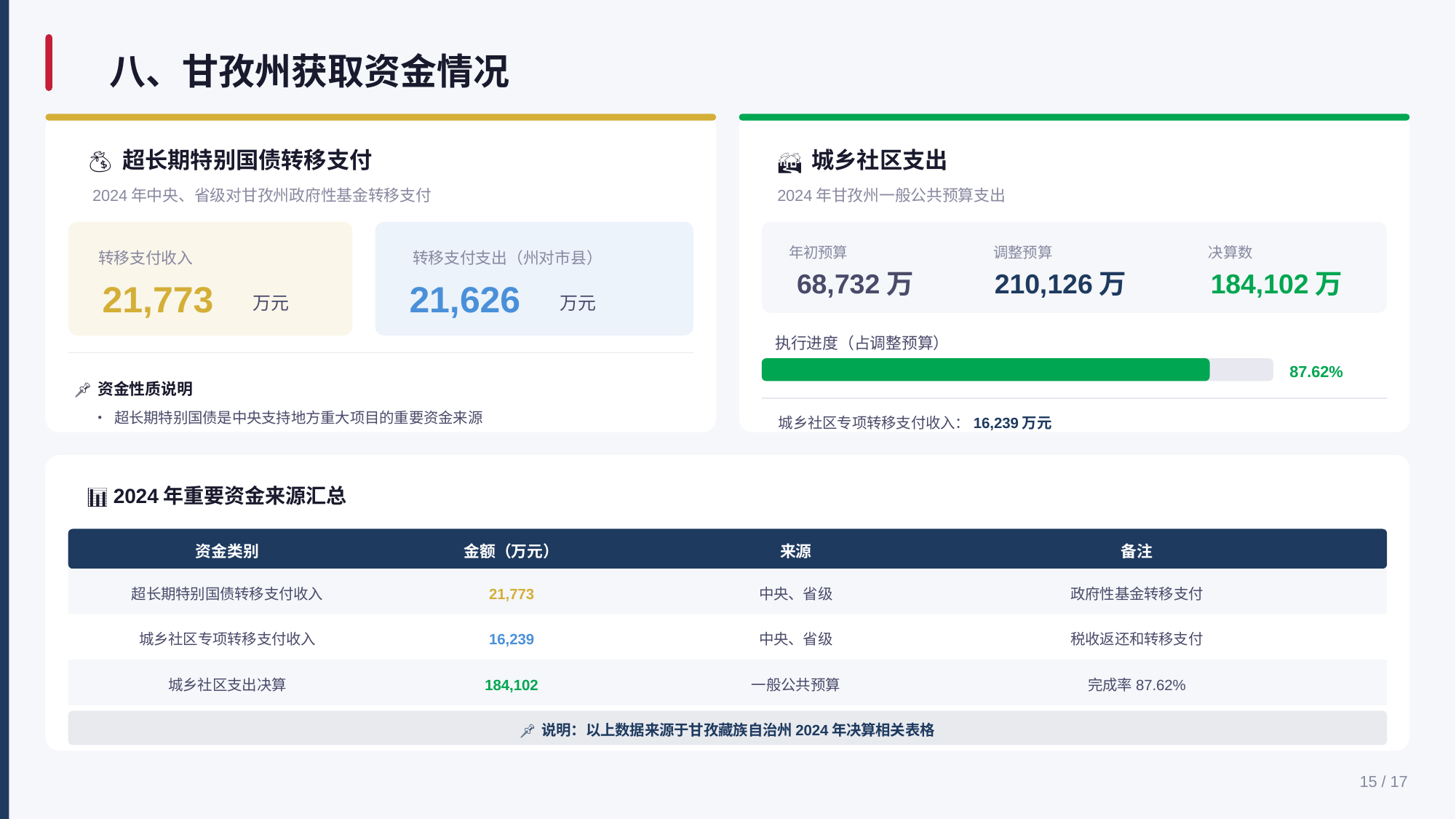

八、甘孜州获取资金情况

💰 超长期特别国债转移支付
2024年中央、省级对甘孜州政府性基金转移支付

转移支付收入
转移支付支出（州对市县）
21,773
21,626
万元
万元

📌 资金性质说明
• 超长期特别国债是中央支持地方重大项目的重要资金来源

🏘️ 城乡社区支出
2024年甘孜州一般公共预算支出

年初预算
调整预算
决算数
68,732万
210,126万
184,102万
执行进度（占调整预算）

87.62%

城乡社区专项转移支付收入：16,239万元

📊 2024年重要资金来源汇总

资金类别
金额（万元）
来源
备注

超长期特别国债转移支付收入
21,773
中央、省级
政府性基金转移支付

城乡社区专项转移支付收入
16,239
中央、省级
税收返还和转移支付

城乡社区支出决算
184,102
一般公共预算
完成率87.62%

📌 说明：以上数据来源于甘孜藏族自治州2024年决算相关表格
15 / 17